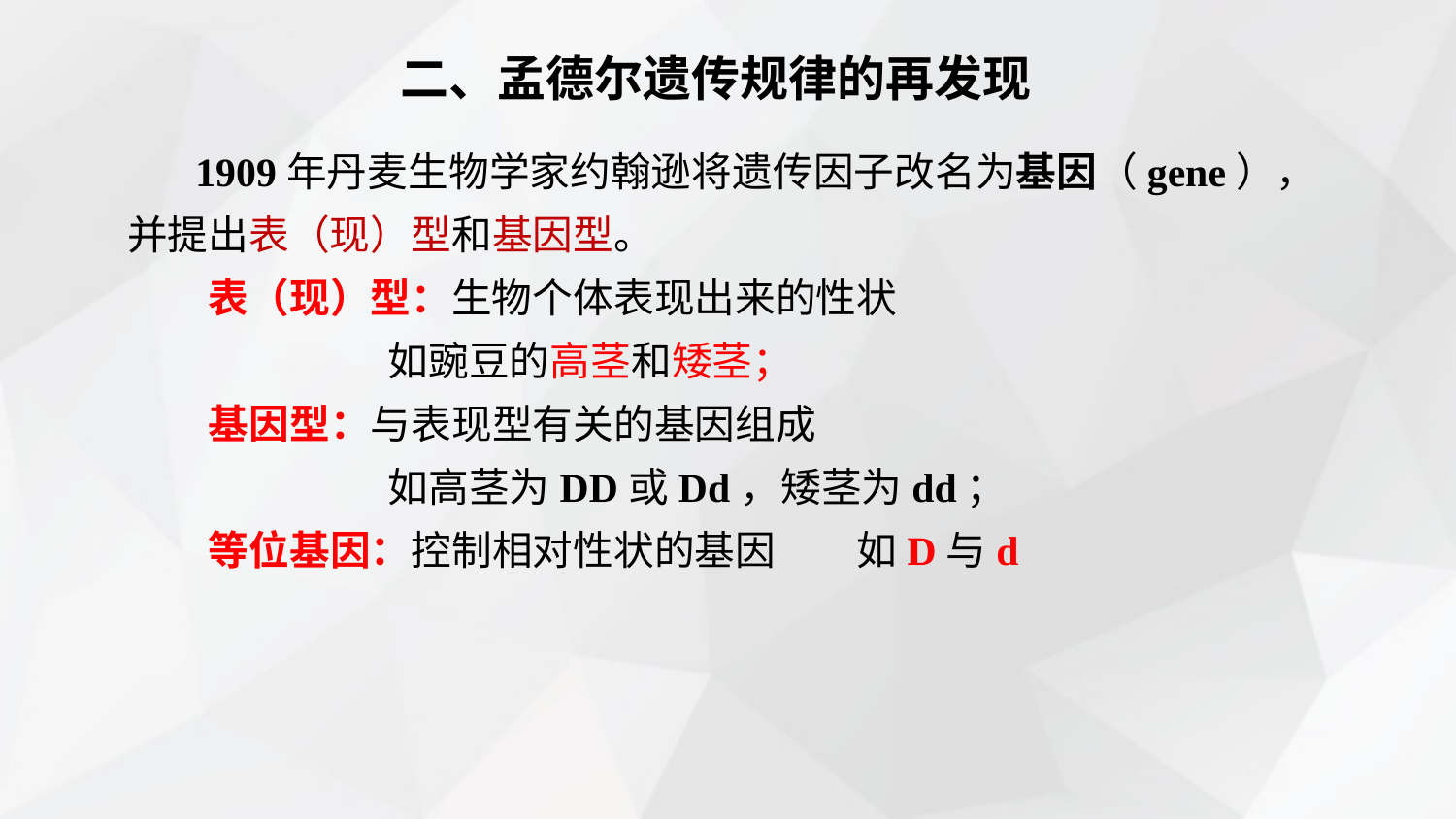

二、孟德尔遗传规律的再发现
　　1909年丹麦生物学家约翰逊将遗传因子改名为基因（gene），并提出表（现）型和基因型。
　　表（现）型：生物个体表现出来的性状
　　                    如豌豆的高茎和矮茎；
　　基因型：与表现型有关的基因组成
　　                    如高茎为DD或Dd，矮茎为dd；
　　等位基因：控制相对性状的基因　　如D与d